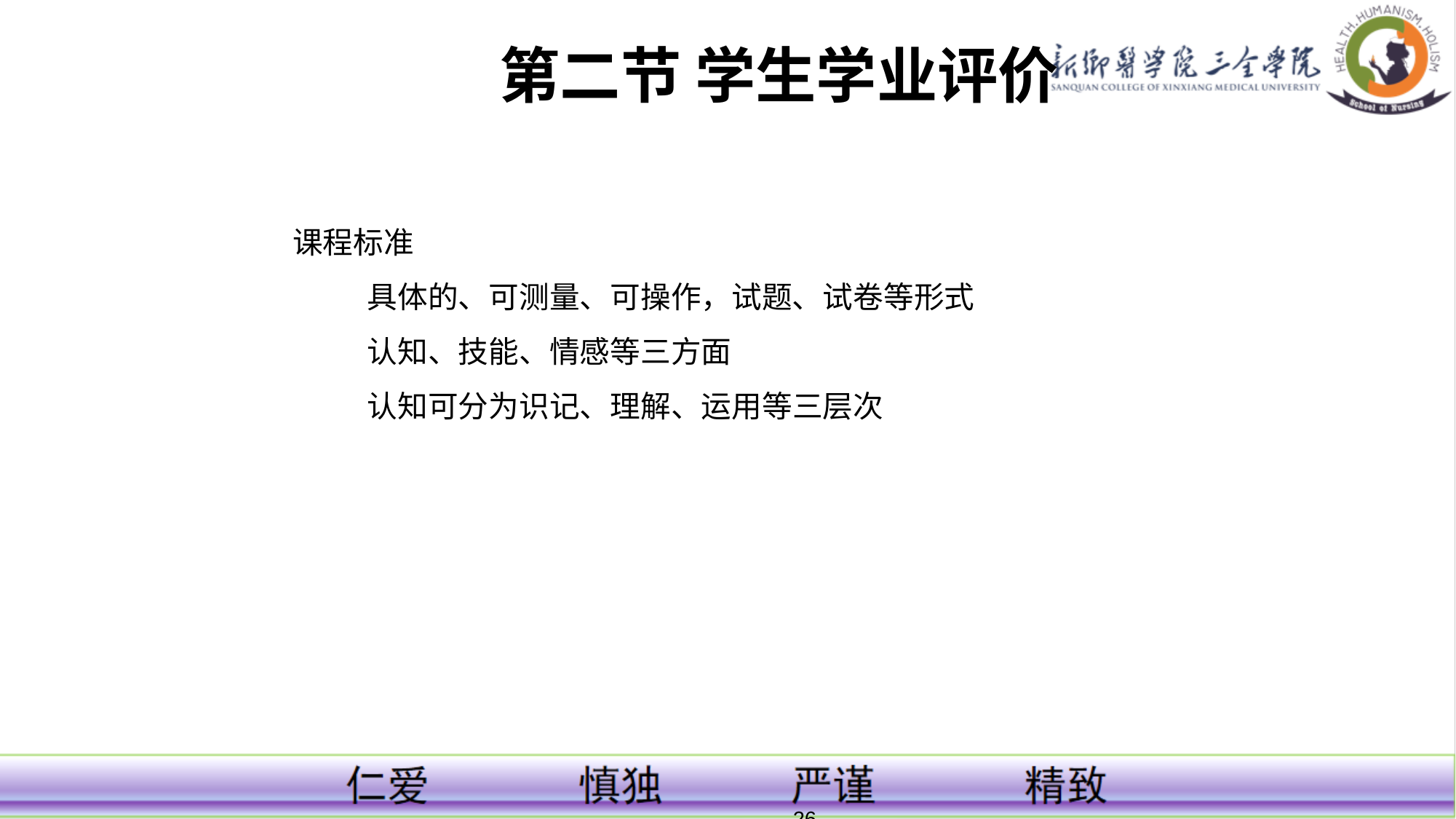

# 第二节 学生学业评价
课程标准
          具体的、可测量、可操作，试题、试卷等形式
          认知、技能、情感等三方面
          认知可分为识记、理解、运用等三层次
26
26